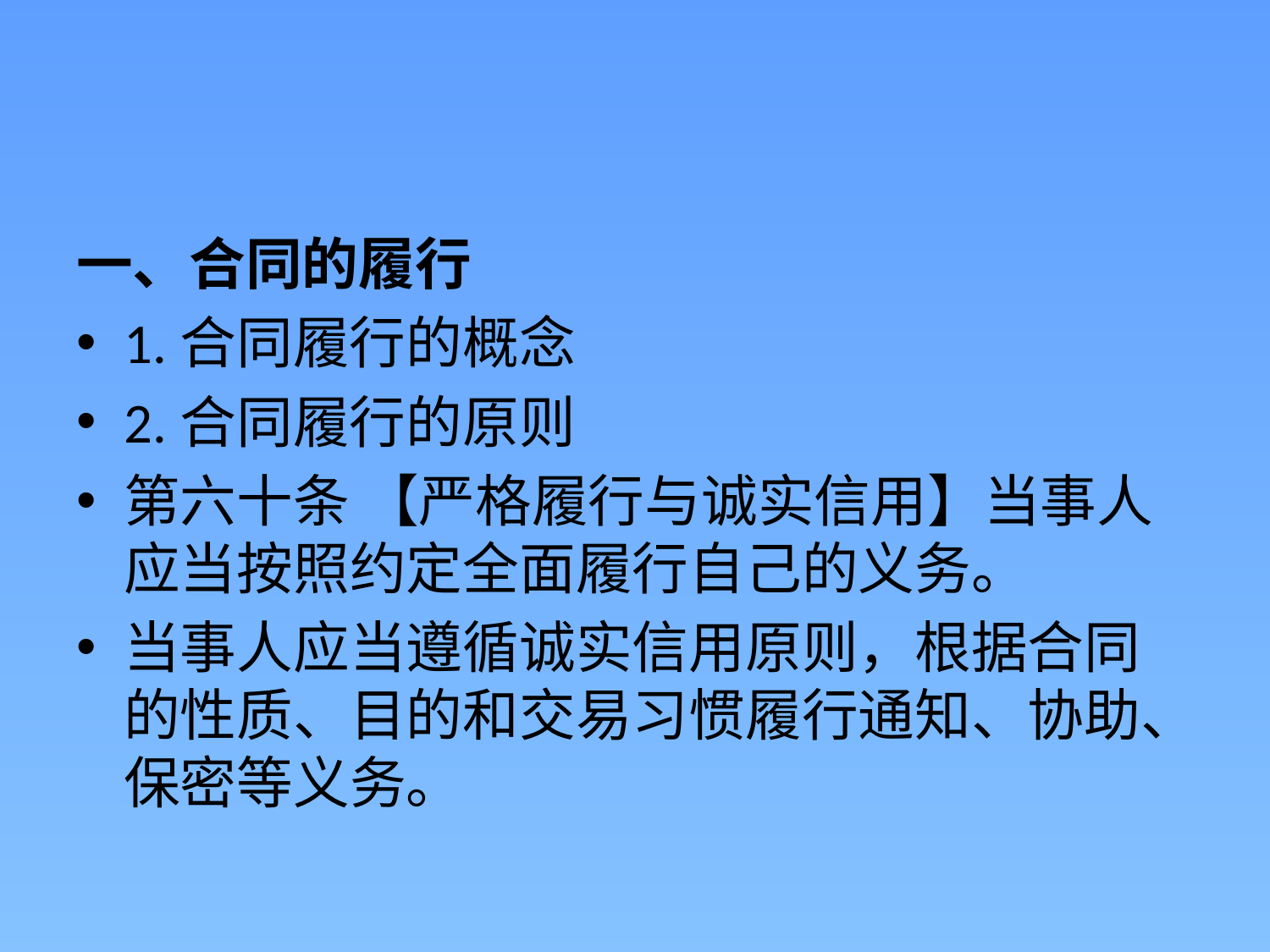

#
一、合同的履行
1.合同履行的概念
2.合同履行的原则
第六十条 【严格履行与诚实信用】当事人应当按照约定全面履行自己的义务。
当事人应当遵循诚实信用原则，根据合同的性质、目的和交易习惯履行通知、协助、保密等义务。